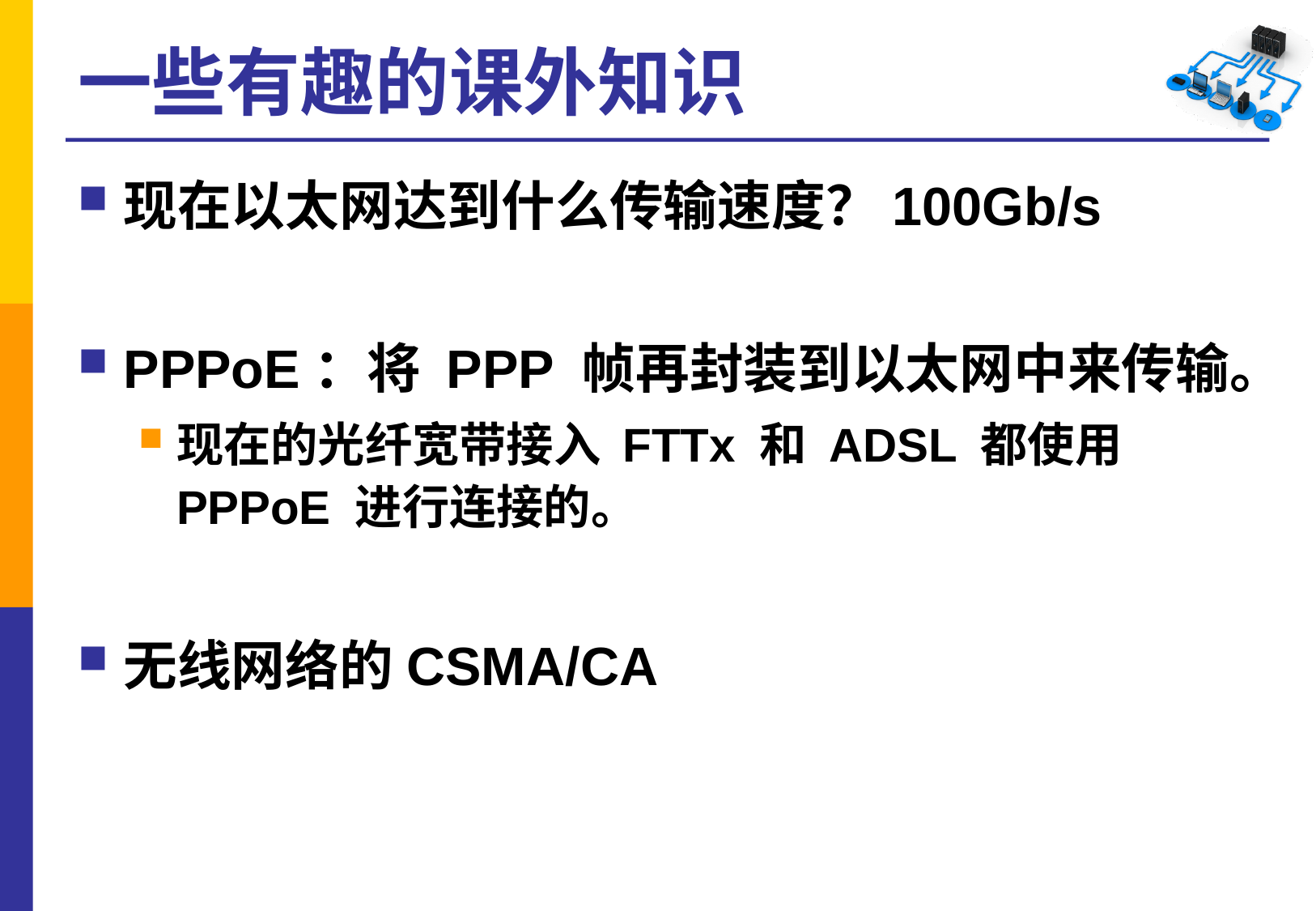

# 一些有趣的课外知识
现在以太网达到什么传输速度？100Gb/s

PPPoE：将 PPP 帧再封装到以太网中来传输。
现在的光纤宽带接入 FTTx 和 ADSL 都使用 PPPoE 进行连接的。

无线网络的CSMA/CA